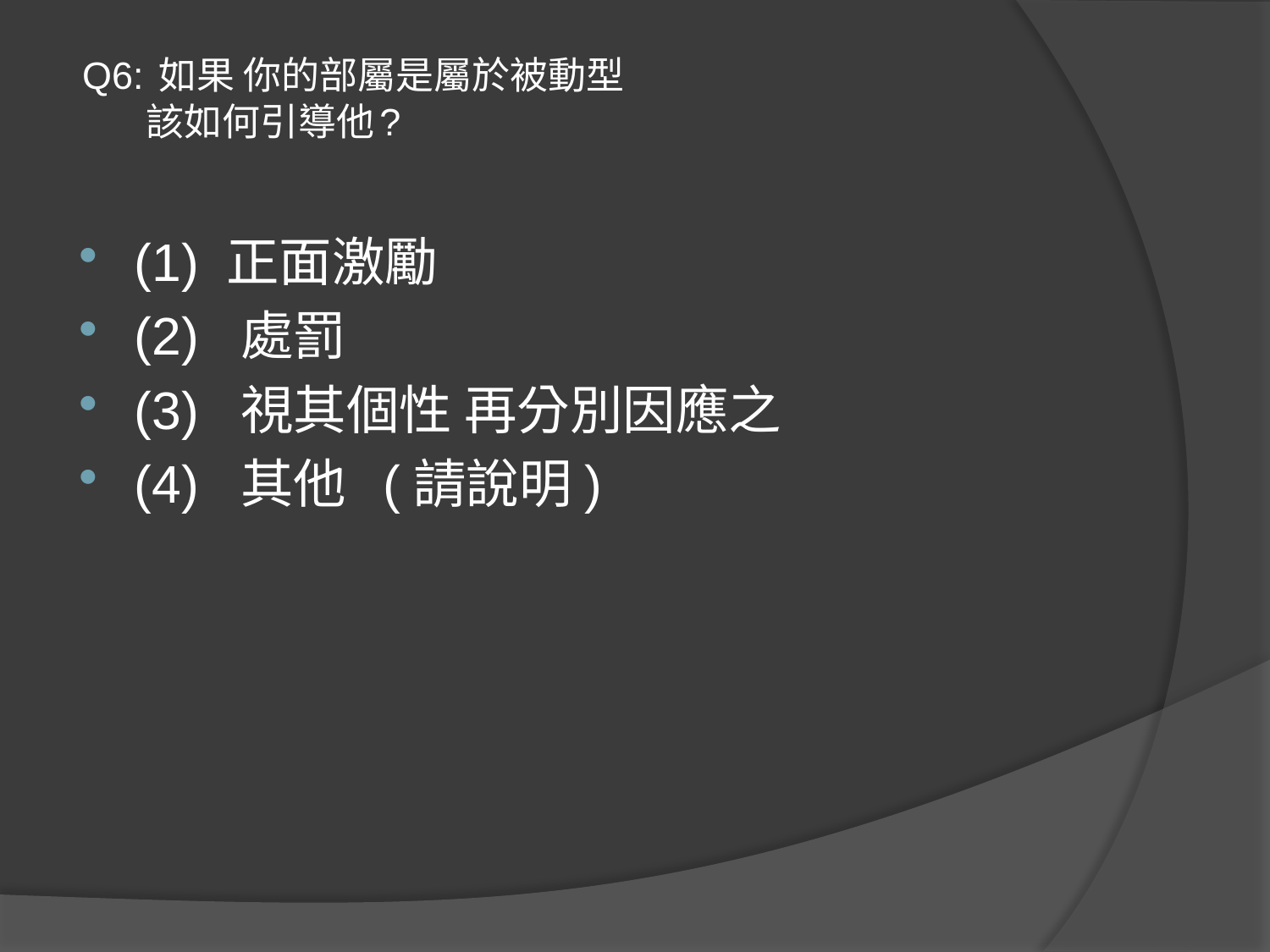

# Q6: 如果 你的部屬是屬於被動型 該如何引導他?
(1) 正面激勵
(2)  處罰
(3)  視其個性 再分別因應之
(4)  其他  (請說明)